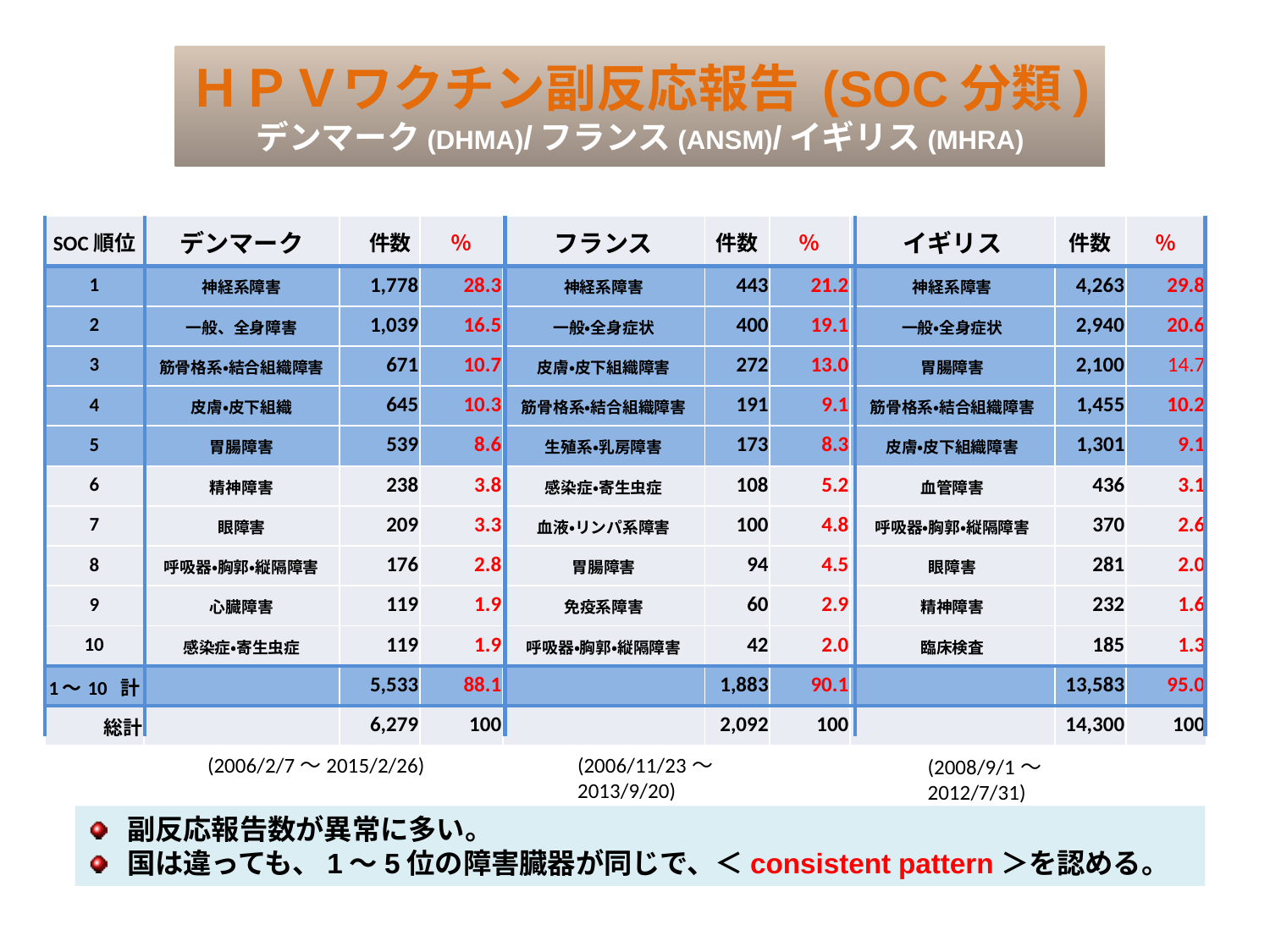

# ＨＰＶワクチン副反応報告 (SOC分類) デンマーク(DHMA)/フランス(ANSM)/イギリス(MHRA)
| SOC順位 | デンマーク | 件数 | ％ | フランス | 件数 | ％ | イギリス | 件数 | ％ |
| --- | --- | --- | --- | --- | --- | --- | --- | --- | --- |
| 1 | 神経系障害 | 1,778 | 28.3 | 神経系障害 | 443 | 21.2 | 神経系障害 | 4,263 | 29.8 |
| 2 | 一般、全身障害 | 1,039 | 16.5 | 一般・全身症状 | 400 | 19.1 | 一般・全身症状 | 2,940 | 20.6 |
| 3 | 筋骨格系・結合組織障害 | 671 | 10.7 | 皮膚・皮下組織障害 | 272 | 13.0 | 胃腸障害 | 2,100 | 14.7 |
| 4 | 皮膚・皮下組織 | 645 | 10.3 | 筋骨格系・結合組織障害 | 191 | 9.1 | 筋骨格系・結合組織障害 | 1,455 | 10.2 |
| 5 | 胃腸障害 | 539 | 8.6 | 生殖系・乳房障害 | 173 | 8.3 | 皮膚・皮下組織障害 | 1,301 | 9.1 |
| 6 | 精神障害 | 238 | 3.8 | 感染症・寄生虫症 | 108 | 5.2 | 血管障害 | 436 | 3.1 |
| 7 | 眼障害 | 209 | 3.3 | 血液・リンパ系障害 | 100 | 4.8 | 呼吸器・胸郭・縦隔障害 | 370 | 2.6 |
| 8 | 呼吸器・胸郭・縦隔障害 | 176 | 2.8 | 胃腸障害 | 94 | 4.5 | 眼障害 | 281 | 2.0 |
| 9 | 心臓障害 | 119 | 1.9 | 免疫系障害 | 60 | 2.9 | 精神障害 | 232 | 1.6 |
| 10 | 感染症・寄生虫症 | 119 | 1.9 | 呼吸器・胸郭・縦隔障害 | 42 | 2.0 | 臨床検査 | 185 | 1.3 |
| 1～10 計 |  | 5,533 | 88.1 |  | 1,883 | 90.1 |  | 13,583 | 95.0 |
| 総計 |  | 6,279 | 100 |  | 2,092 | 100 |  | 14,300 | 100 |
(2006/2/7～2015/2/26)
(2006/11/23～2013/9/20)
(2008/9/1～2012/7/31)
副反応報告数が異常に多い。
国は違っても、1～5位の障害臓器が同じで、＜consistent pattern＞を認める。